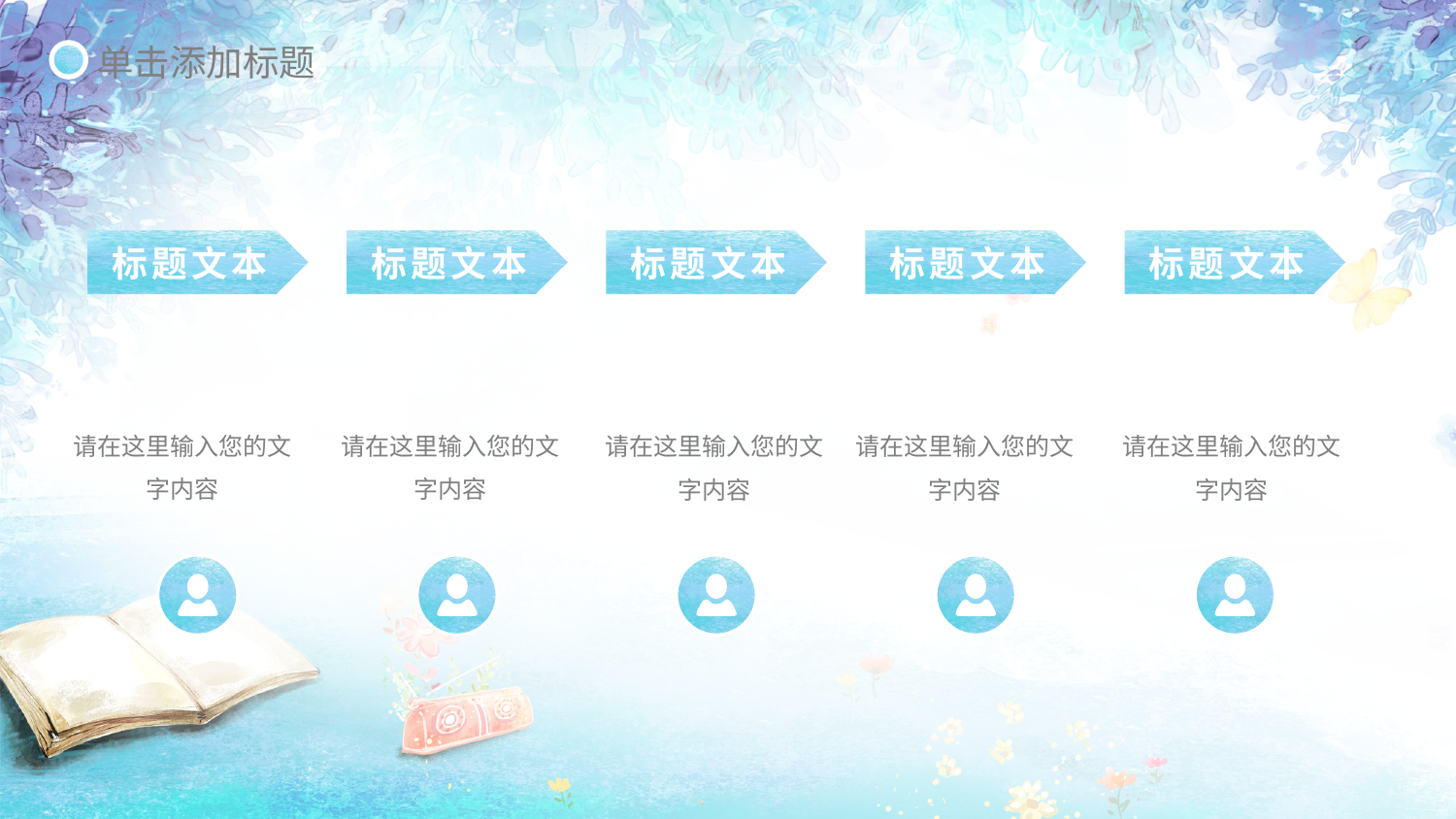

单击添加标题

标题文本
标题文本
标题文本
标题文本
标题文本

请在这里输入您的文字内容
请在这里输入您的文字内容
请在这里输入您的文字内容
请在这里输入您的文字内容
请在这里输入您的文字内容